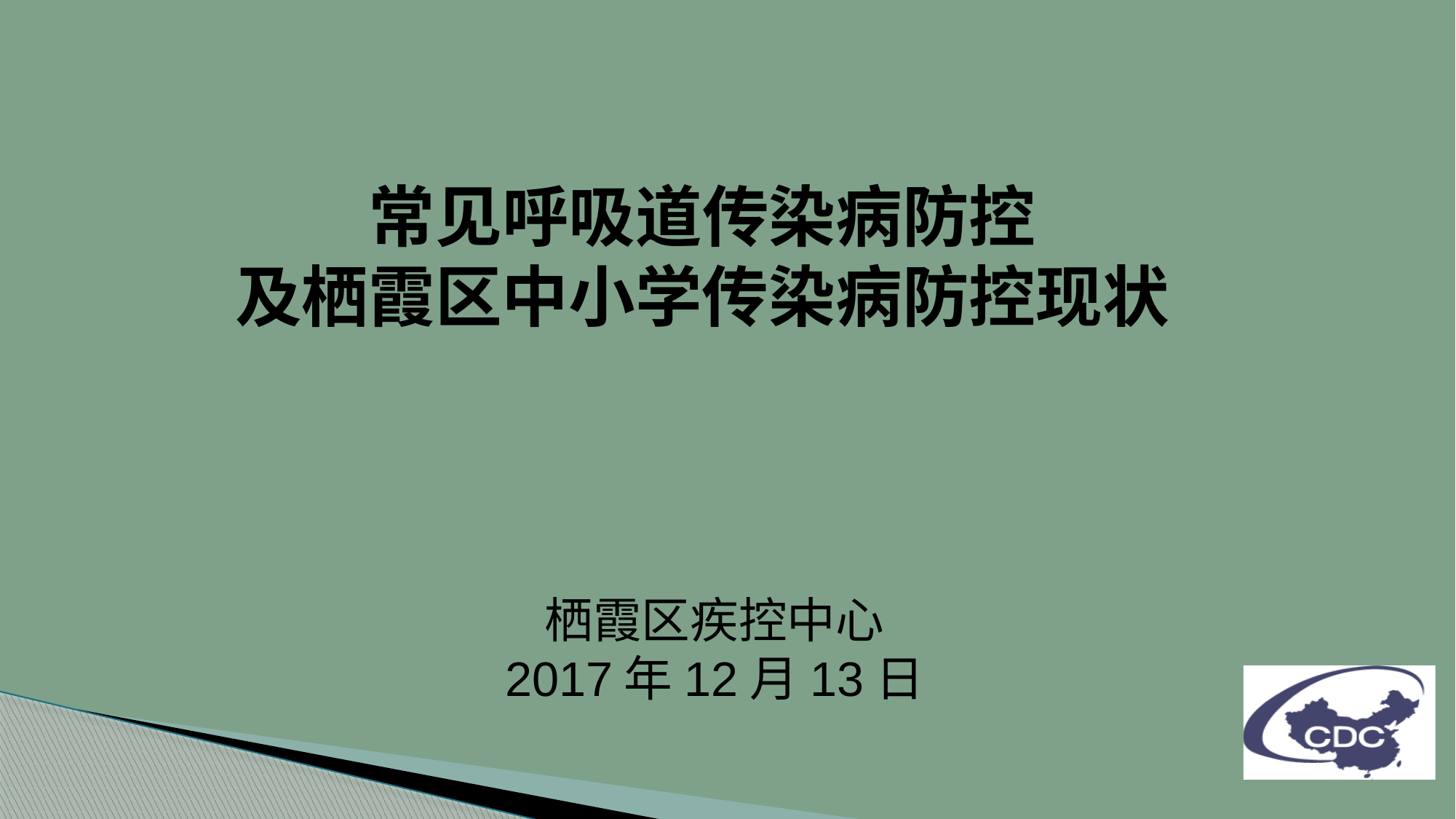

常见呼吸道传染病防控
及栖霞区中小学传染病防控现状
栖霞区疾控中心
2017年12月13日